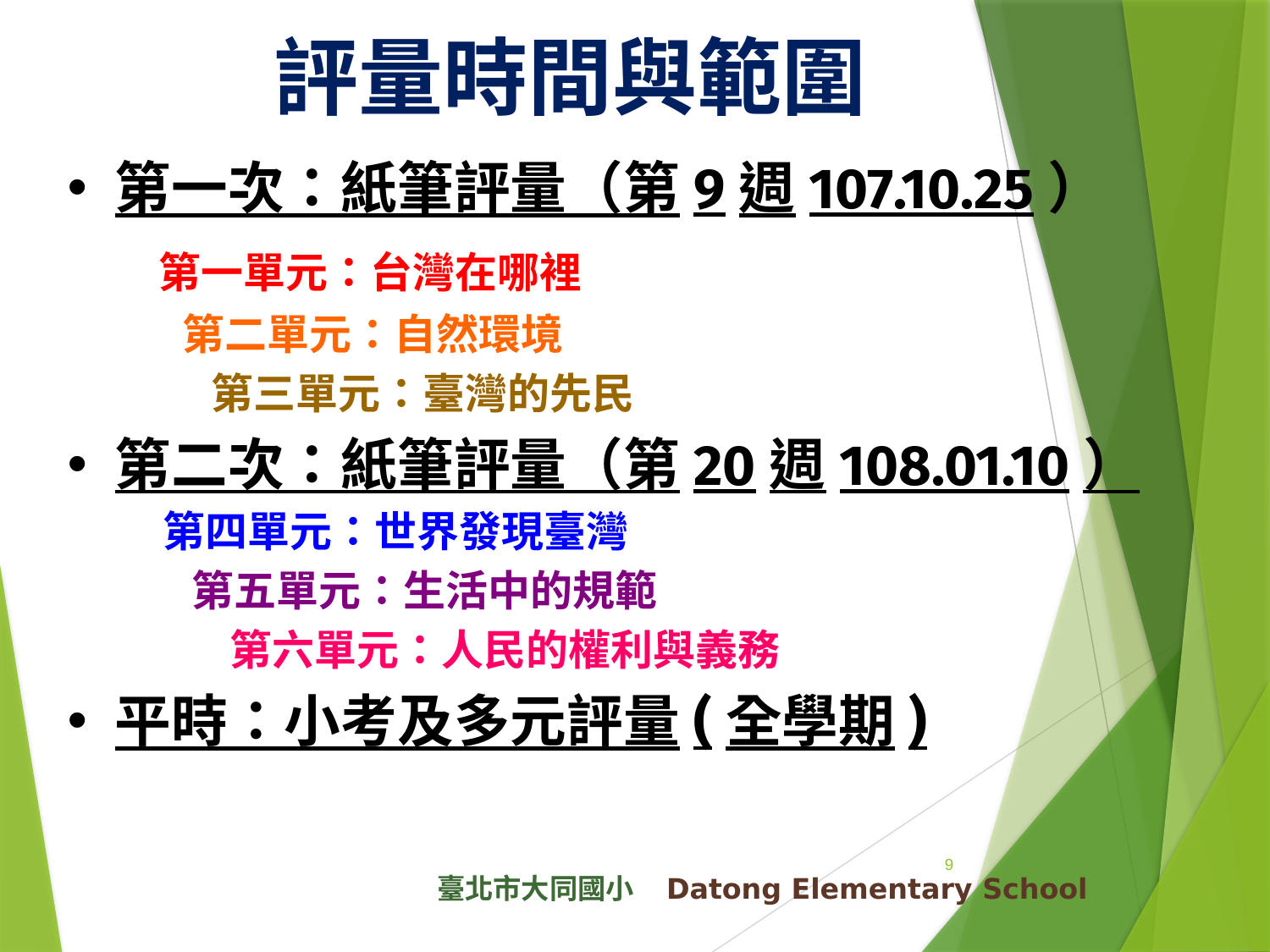

評量時間與範圍
第一次：紙筆評量（第9週107.10.25）
      第一單元：台灣在哪裡
           第二單元：自然環境
              第三單元：臺灣的先民
第二次：紙筆評量（第20週108.01.10）
         第四單元：世界發現臺灣
            第五單元：生活中的規範
                第六單元：人民的權利與義務
平時：小考及多元評量(全學期)
9
臺北市大同國小    Datong Elementary School